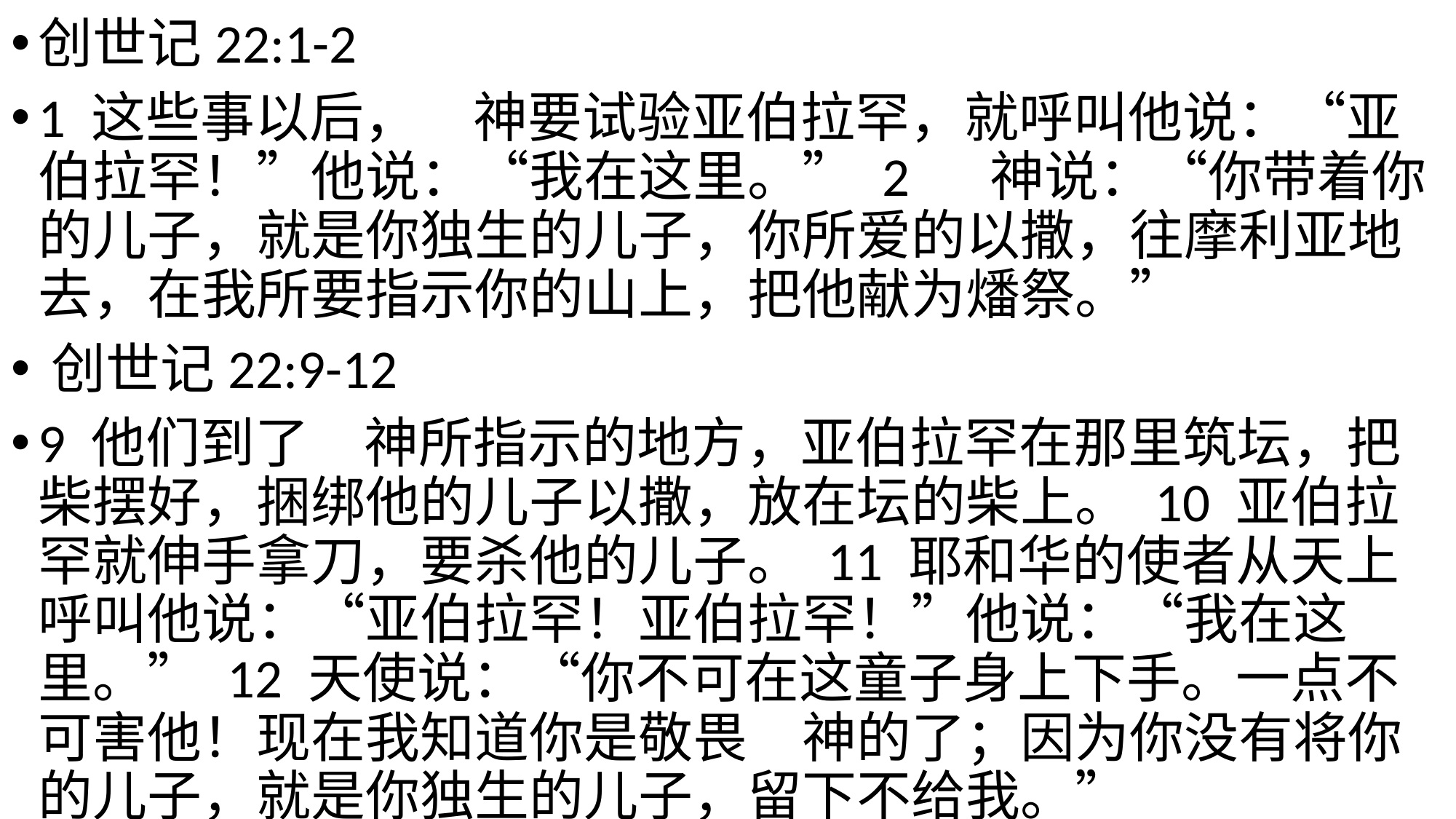

创世记‬22:1-2 ‬‬‬‬
1 这些事以后，　神要试验亚伯拉罕，就呼叫他说：“亚伯拉罕！”他说：“我在这里。” 2 　神说：“你带着你的儿子，就是你独生的儿子，你所爱的以撒，往摩利亚地去，在我所要指示你的山上，把他献为燔祭。”
‪创世记‬22:9-12 ‬‬‬‬
9 他们到了　神所指示的地方，亚伯拉罕在那里筑坛，把柴摆好，捆绑他的儿子以撒，放在坛的柴上。 10 亚伯拉罕就伸手拿刀，要杀他的儿子。 11 耶和华的使者从天上呼叫他说：“亚伯拉罕！亚伯拉罕！”他说：“我在这里。” 12 天使说：“你不可在这童子身上下手。一点不可害他！现在我知道你是敬畏　神的了；因为你没有将你的儿子，就是你独生的儿子，留下不给我。”